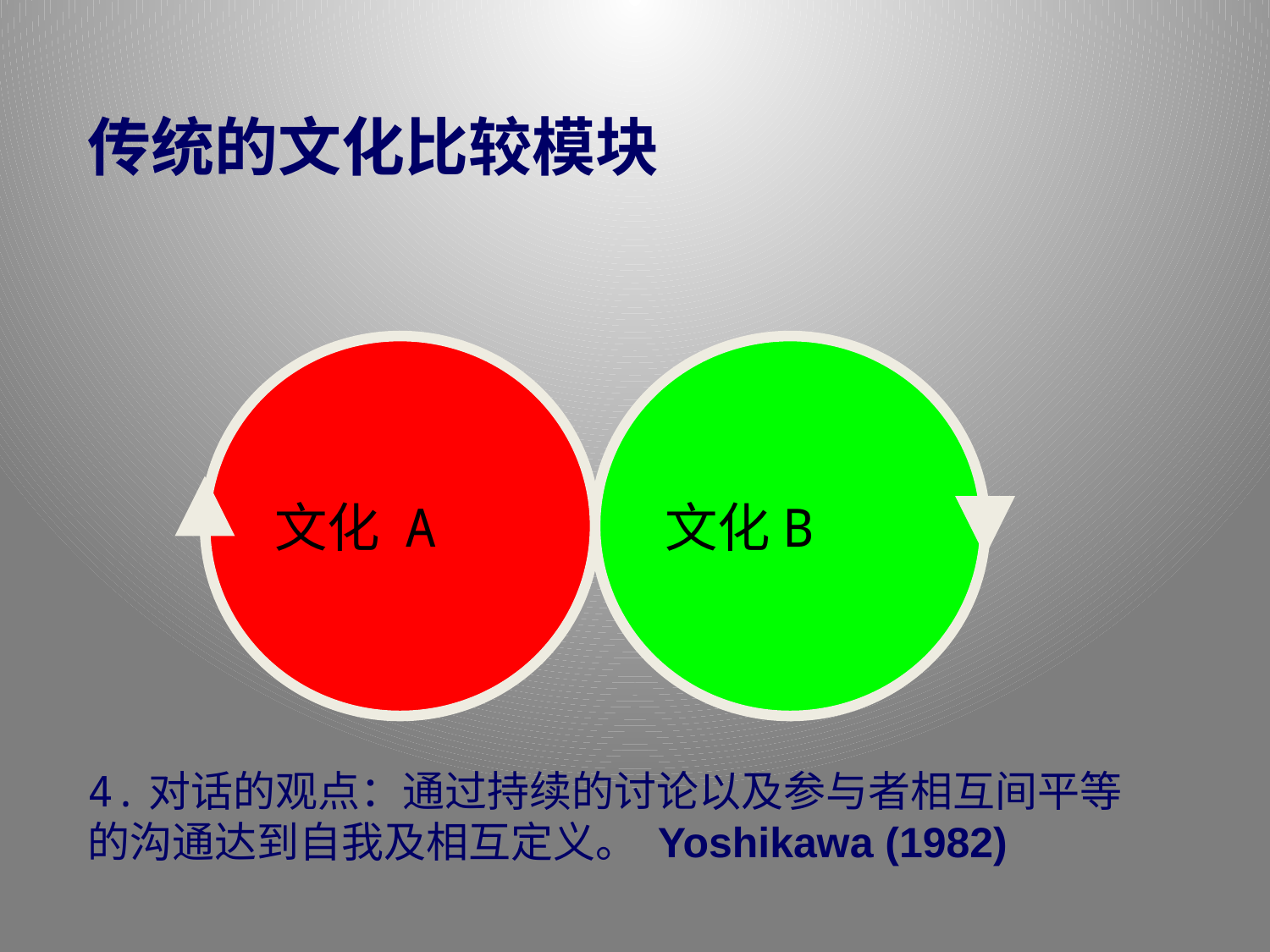

传统的文化比较模块
文化 A
文化B

4.对话的观点：通过持续的讨论以及参与者相互间平等的沟通达到自我及相互定义。 Yoshikawa (1982)